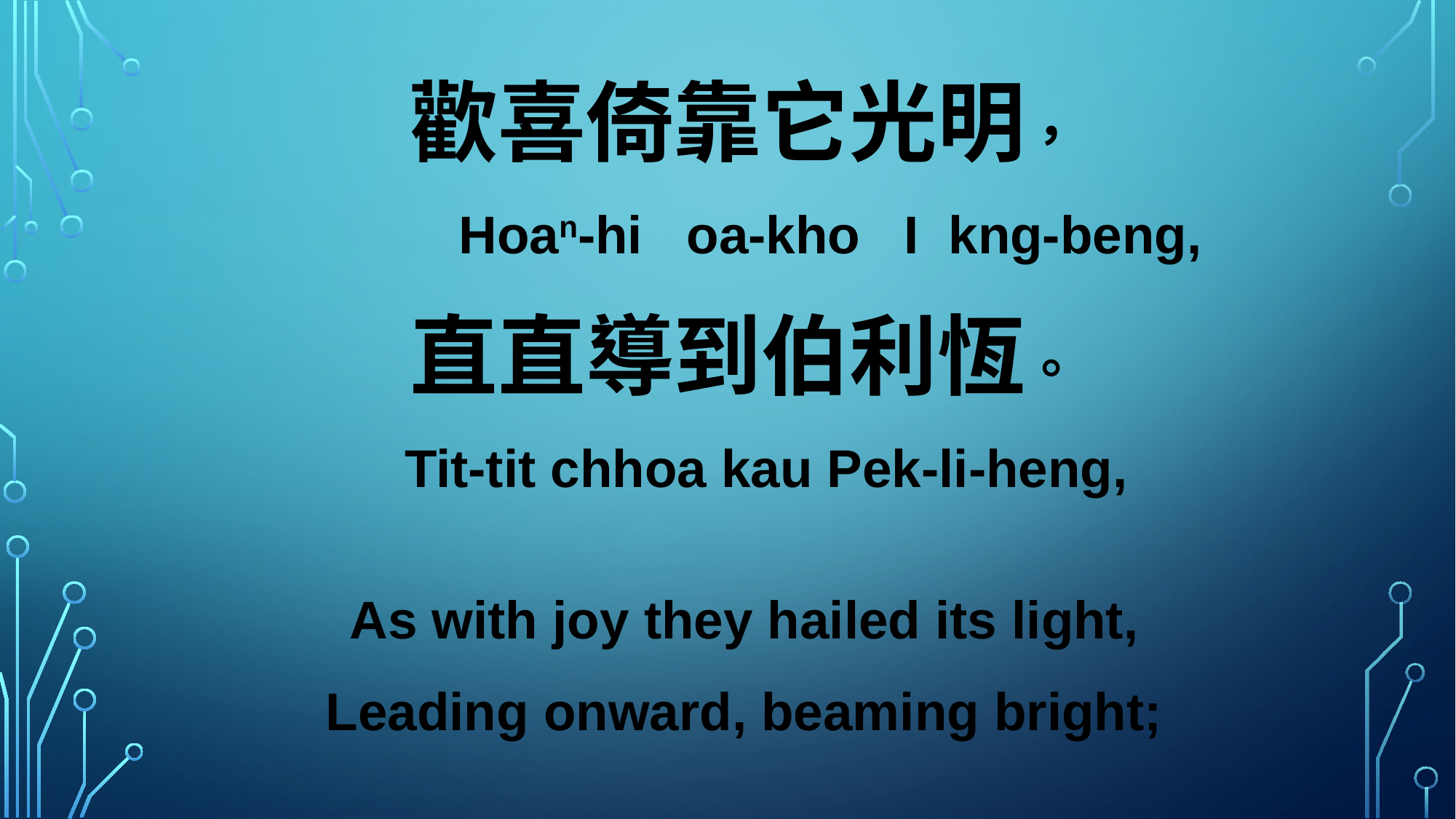

歡喜倚靠它光明，
                Hoan-hi   oa-kho   I  kng-beng,
直直導到伯利恆。
   Tit-tit chhoa kau Pek-li-heng,

As with joy they hailed its light,
Leading onward, beaming bright;